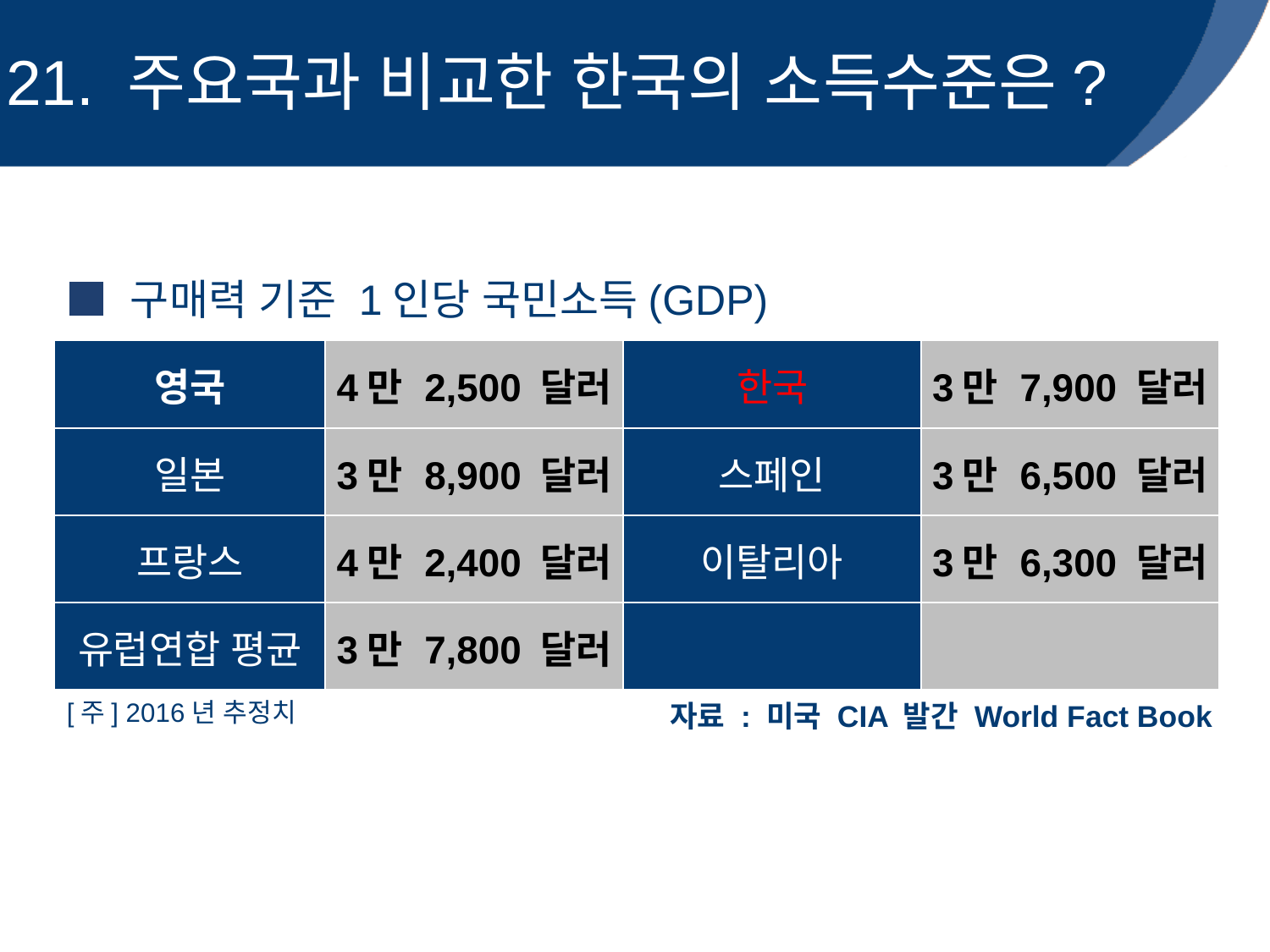

21. 주요국과 비교한 한국의 소득수준은?
■ 구매력 기준 1인당 국민소득(GDP)
| 영국 | 4만 2,500 달러 | 한국 | 3만 7,900 달러 |
| --- | --- | --- | --- |
| 일본 | 3만 8,900 달러 | 스페인 | 3만 6,500 달러 |
| 프랑스 | 4만 2,400 달러 | 이탈리아 | 3만 6,300 달러 |
| 유럽연합 평균 | 3만 7,800 달러 |  |  |
[주] 2016년 추정치
자료 : 미국 CIA 발간 World Fact Book